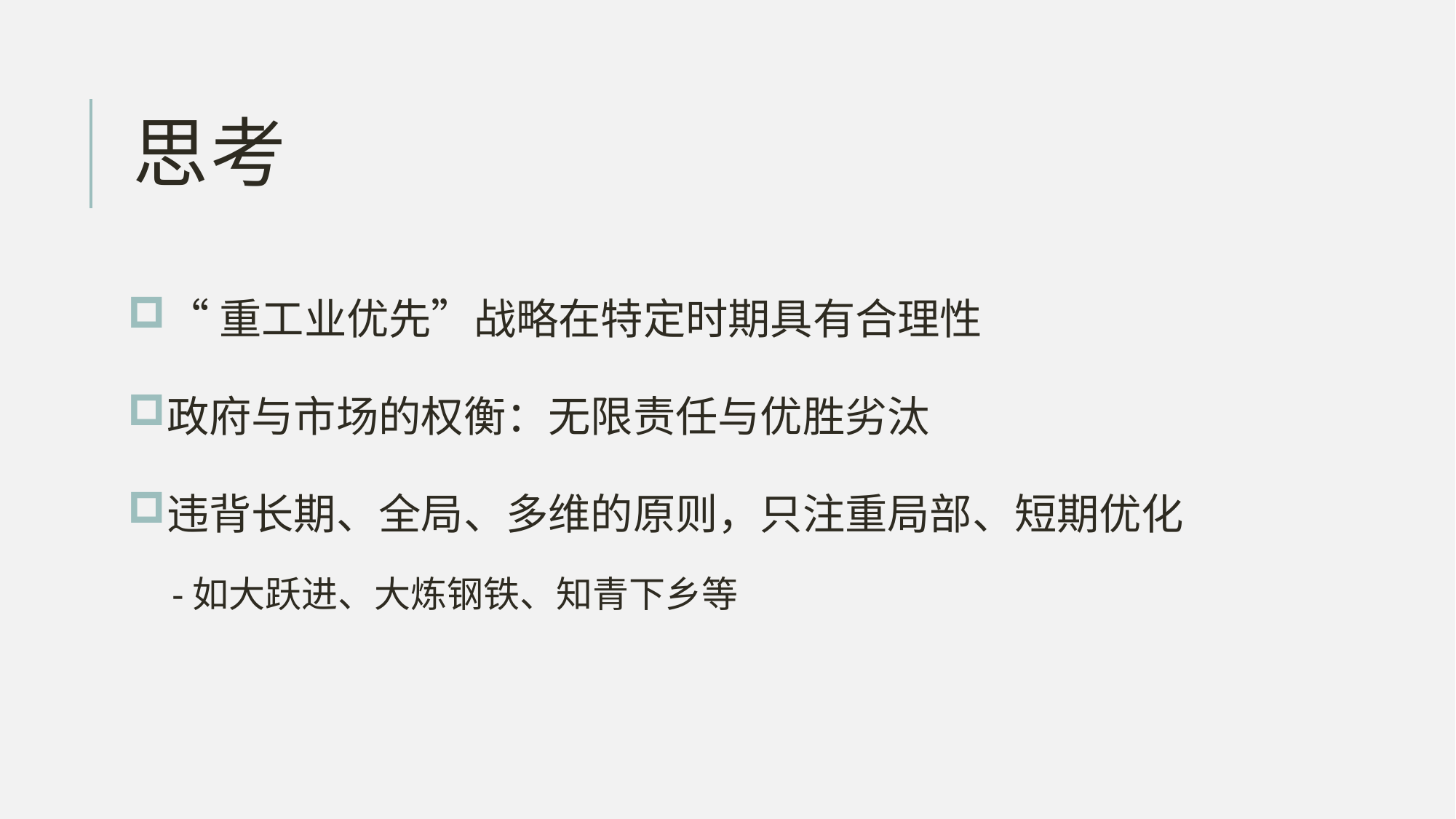

# 思考
“重工业优先”战略在特定时期具有合理性
政府与市场的权衡：无限责任与优胜劣汰
违背长期、全局、多维的原则，只注重局部、短期优化
    -如大跃进、大炼钢铁、知青下乡等